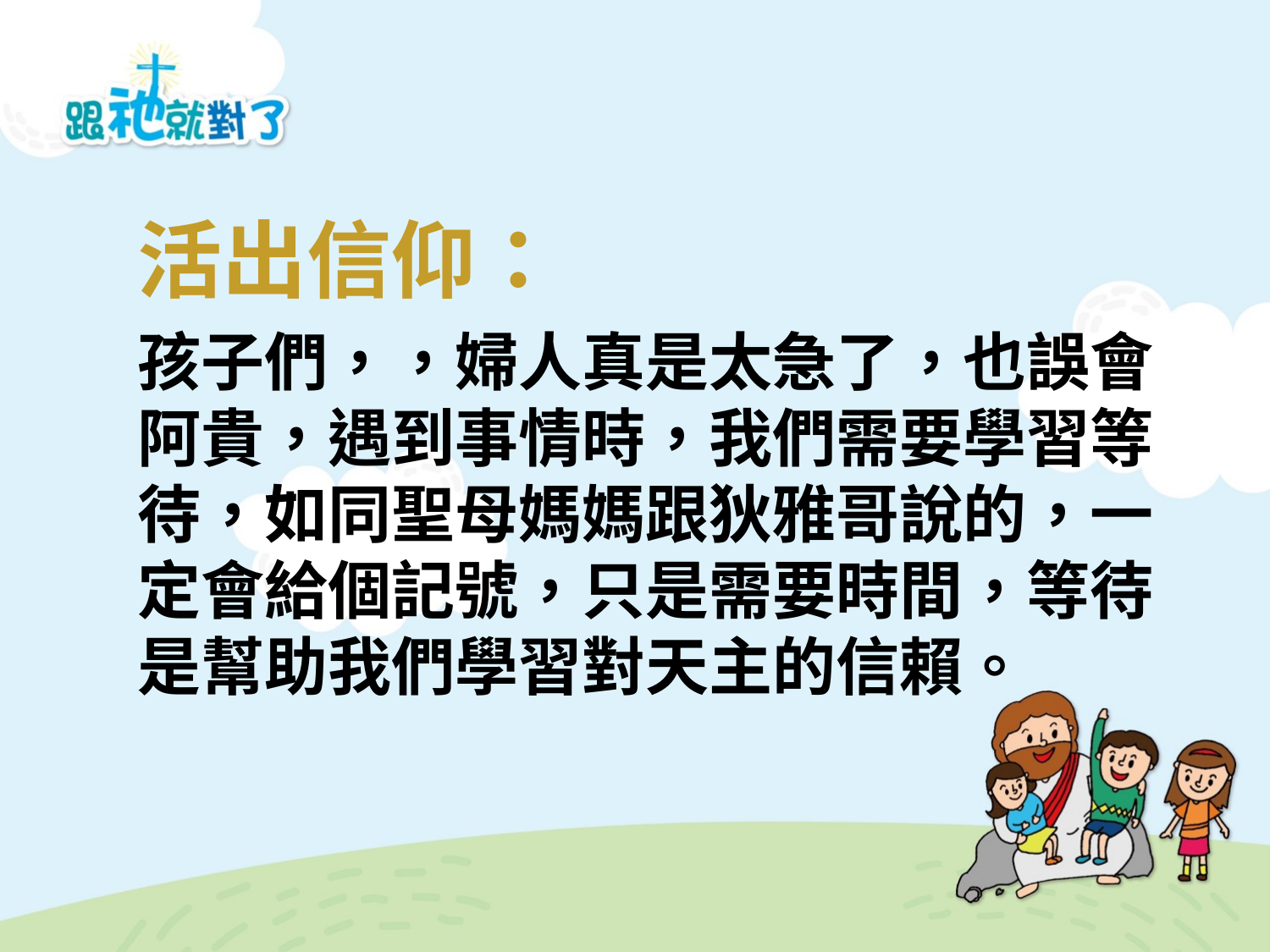

活出信仰：
孩子們，，婦人真是太急了，也誤會阿貴，遇到事情時，我們需要學習等待，如同聖母媽媽跟狄雅哥說的，一定會給個記號，只是需要時間，等待是幫助我們學習對天主的信賴。